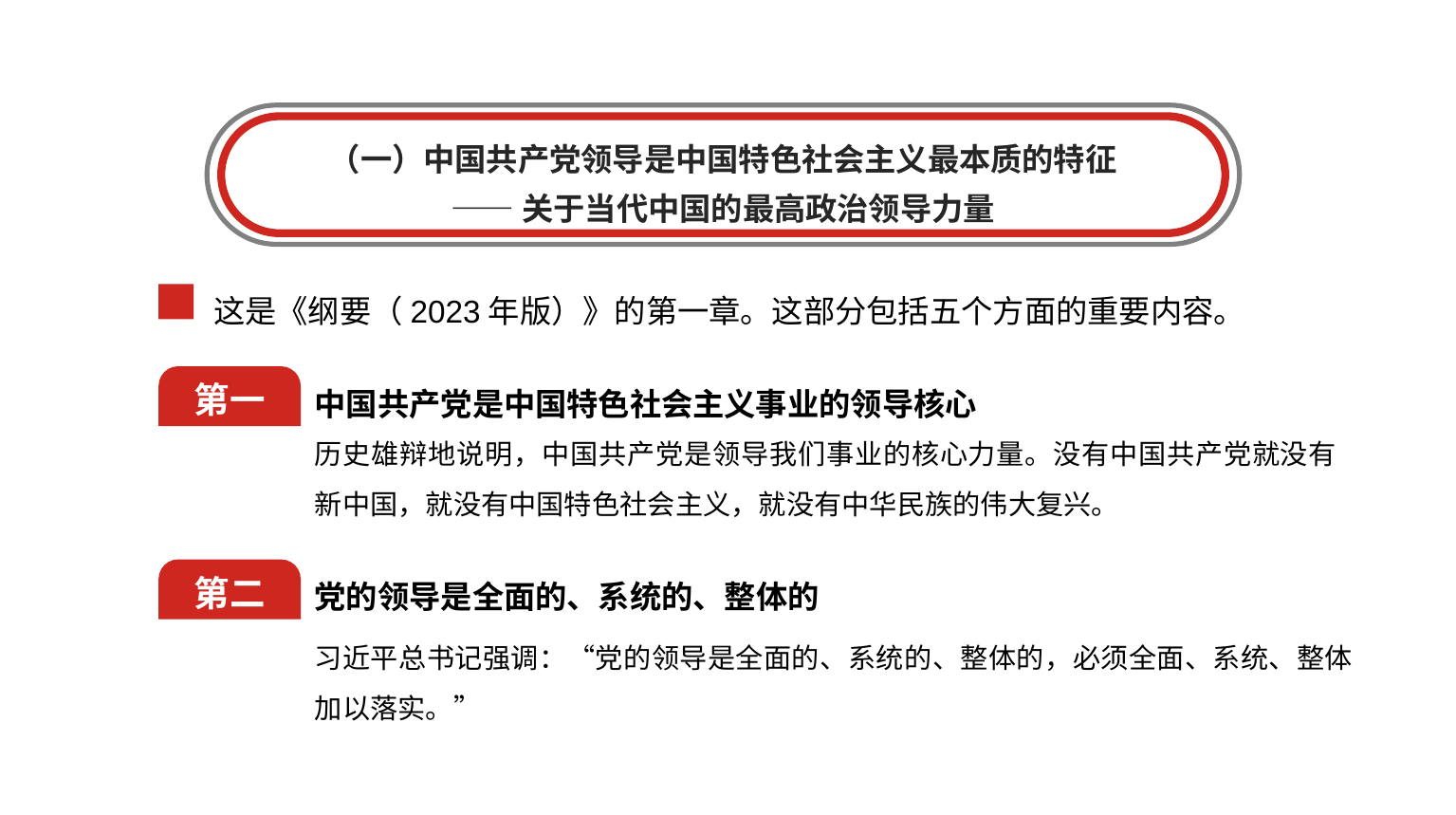

（一）中国共产党领导是中国特色社会主义最本质的特征
——关于当代中国的最高政治领导力量
这是《纲要（2023年版）》的第一章。这部分包括五个方面的重要内容。

中国共产党是中国特色社会主义事业的领导核心
第一
历史雄辩地说明，中国共产党是领导我们事业的核心力量。没有中国共产党就没有新中国，就没有中国特色社会主义，就没有中华民族的伟大复兴。
党的领导是全面的、系统的、整体的
第二
习近平总书记强调：“党的领导是全面的、系统的、整体的，必须全面、系统、整体加以落实。”